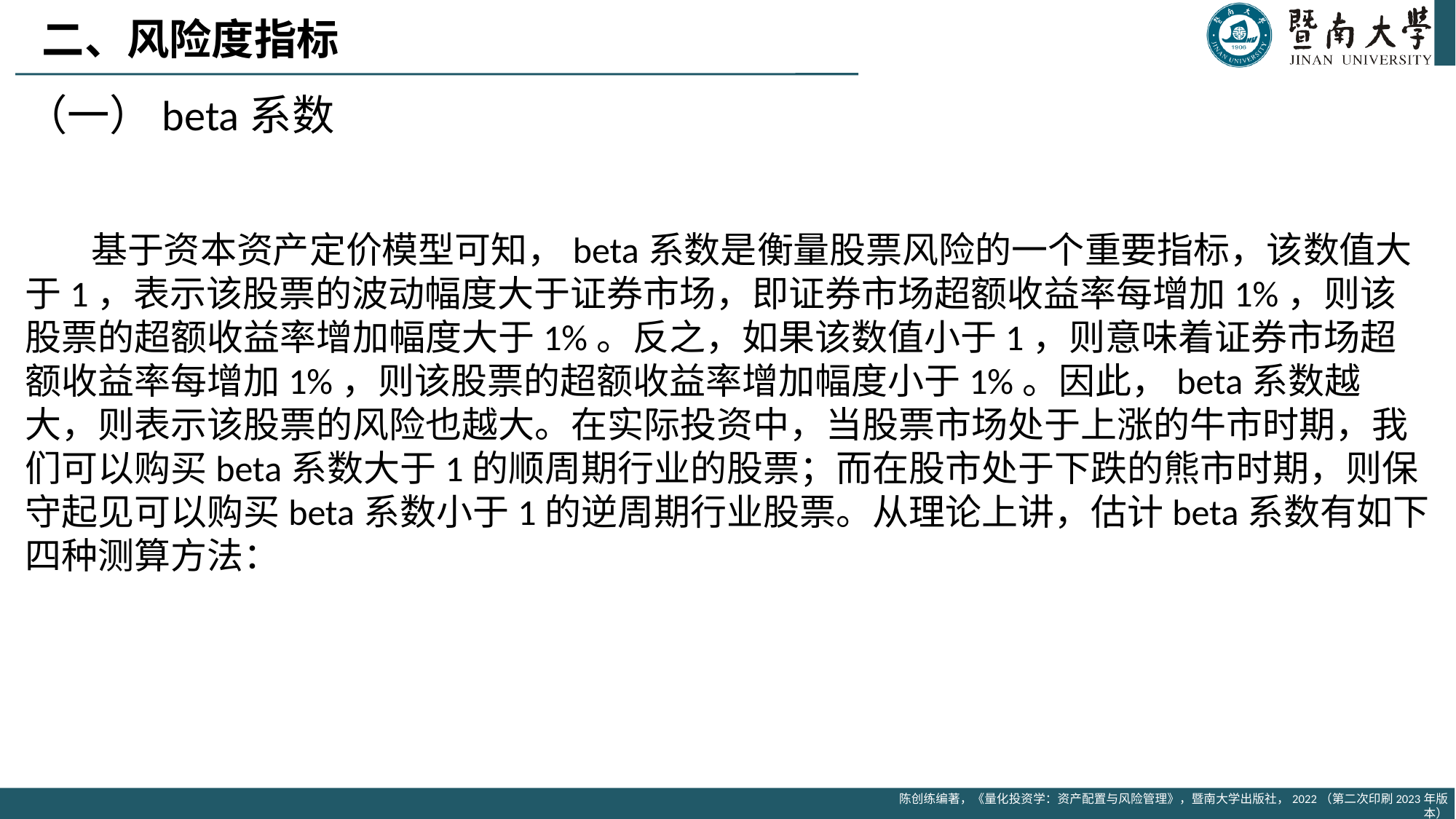

# 二、风险度指标
（一）beta系数

       基于资本资产定价模型可知，beta系数是衡量股票风险的一个重要指标，该数值大于1，表示该股票的波动幅度大于证券市场，即证券市场超额收益率每增加1%，则该股票的超额收益率增加幅度大于1%。反之，如果该数值小于1，则意味着证券市场超额收益率每增加1%，则该股票的超额收益率增加幅度小于1%。因此，beta系数越大，则表示该股票的风险也越大。在实际投资中，当股票市场处于上涨的牛市时期，我们可以购买beta系数大于1的顺周期行业的股票；而在股市处于下跌的熊市时期，则保守起见可以购买beta系数小于1的逆周期行业股票。从理论上讲，估计beta系数有如下四种测算方法：